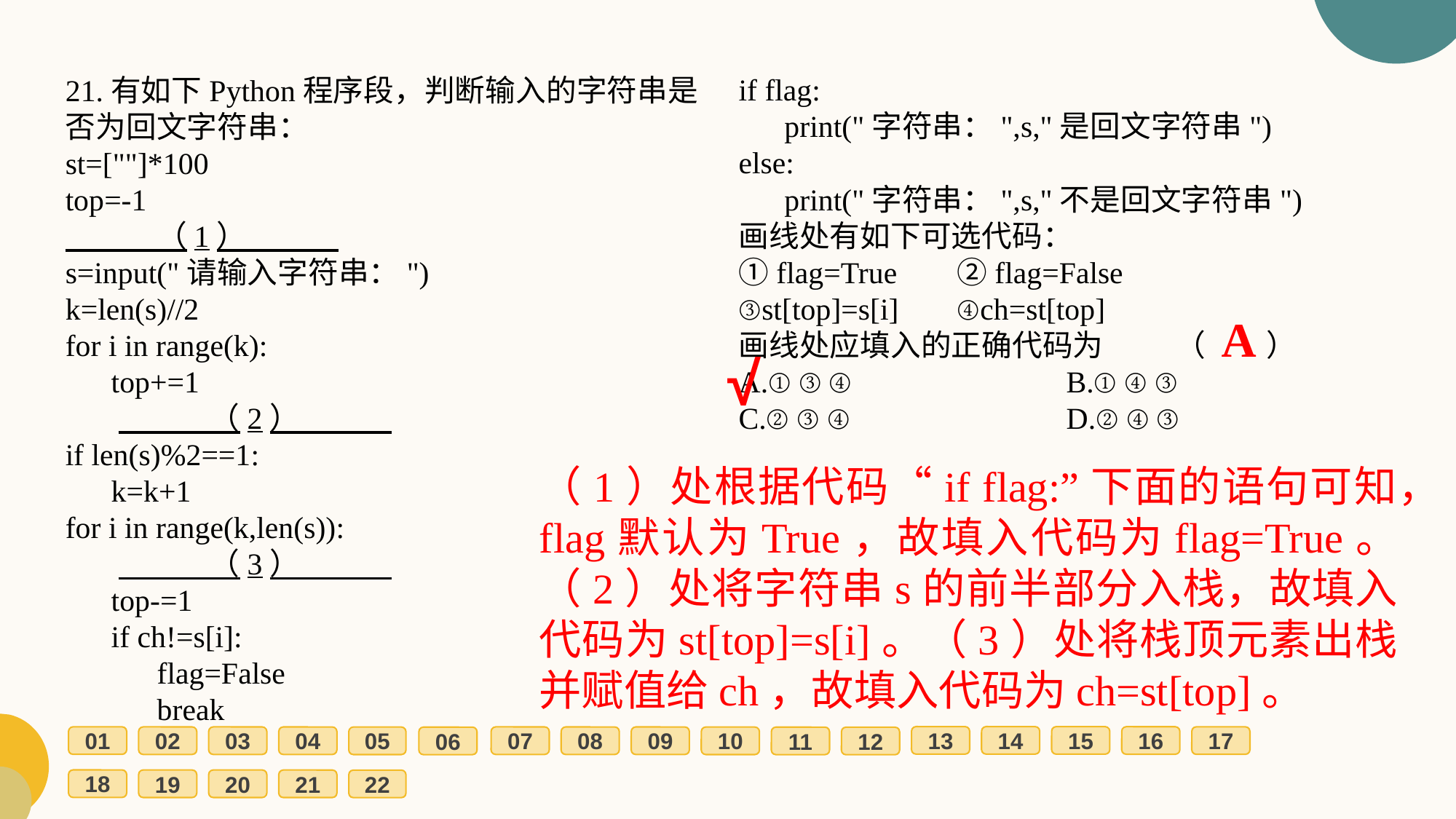

21.有如下Python程序段，判断输入的字符串是否为回文字符串：
st=[""]*100
top=-1
　　　（1）　　　.
s=input("请输入字符串：")
k=len(s)//2
for i in range(k):
      top+=1
      　　　（2）　　　.
if len(s)%2==1:
      k=k+1
for i in range(k,len(s)):
      　　　（3）　　　.
      top-=1
      if ch!=s[i]:
            flag=False
            break
if flag:
      print("字符串：",s,"是回文字符串")
else:
      print("字符串：",s,"不是回文字符串")
画线处有如下可选代码：
①flag=True　	②flag=False
③st[top]=s[i]	④ch=st[top]
画线处应填入的正确代码为	（　　）
A.①③④		B.①④③
C.②③④		D.②④③
A
√
（1）处根据代码“if flag:”下面的语句可知，flag默认为True，故填入代码为flag=True。（2）处将字符串s的前半部分入栈，故填入代码为st[top]=s[i]。（3）处将栈顶元素出栈并赋值给ch，故填入代码为ch=st[top]。